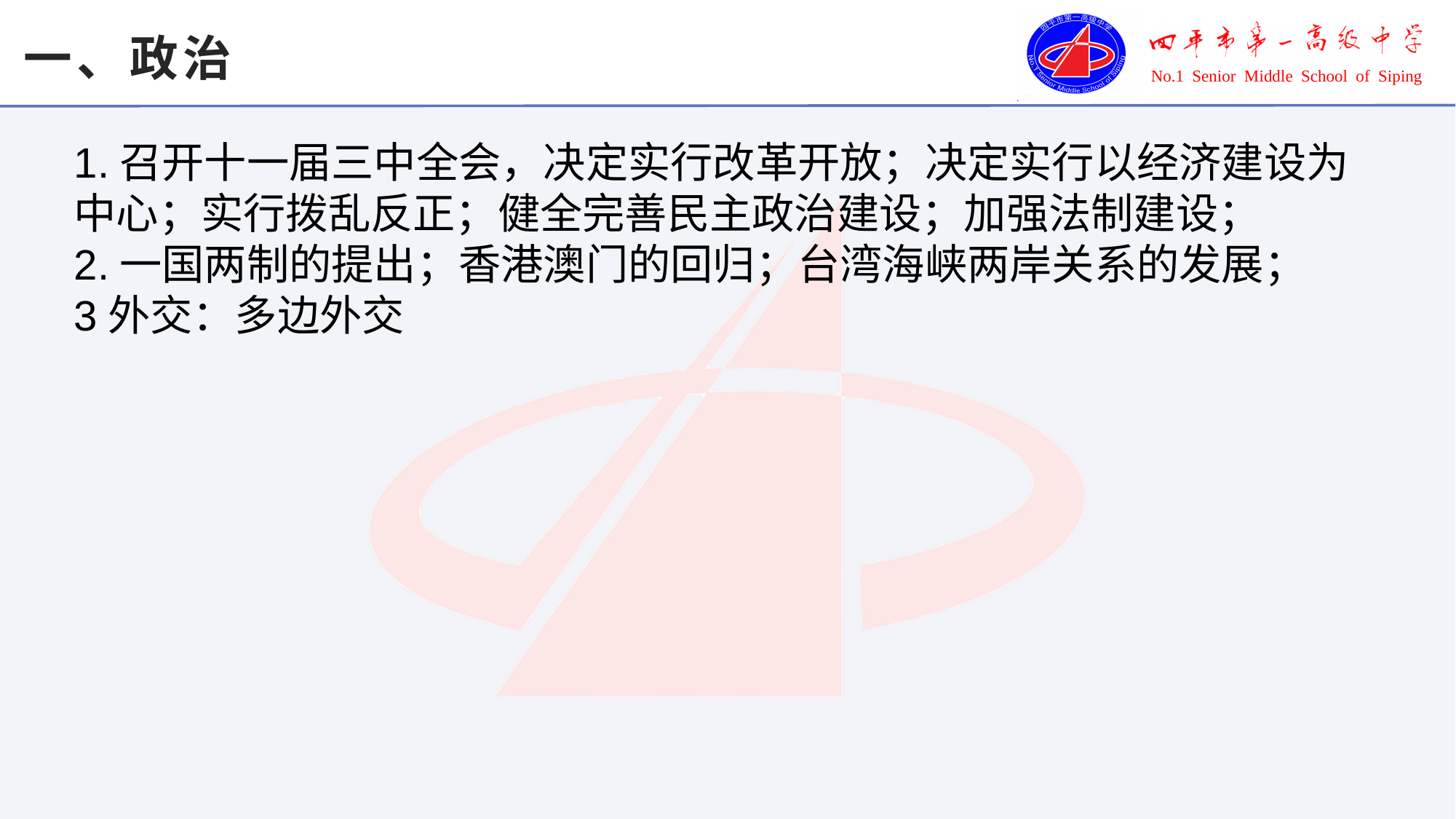

# 一、政治
1.召开十一届三中全会，决定实行改革开放；决定实行以经济建设为中心；实行拨乱反正；健全完善民主政治建设；加强法制建设；
2.一国两制的提出；香港澳门的回归；台湾海峡两岸关系的发展；
3外交：多边外交